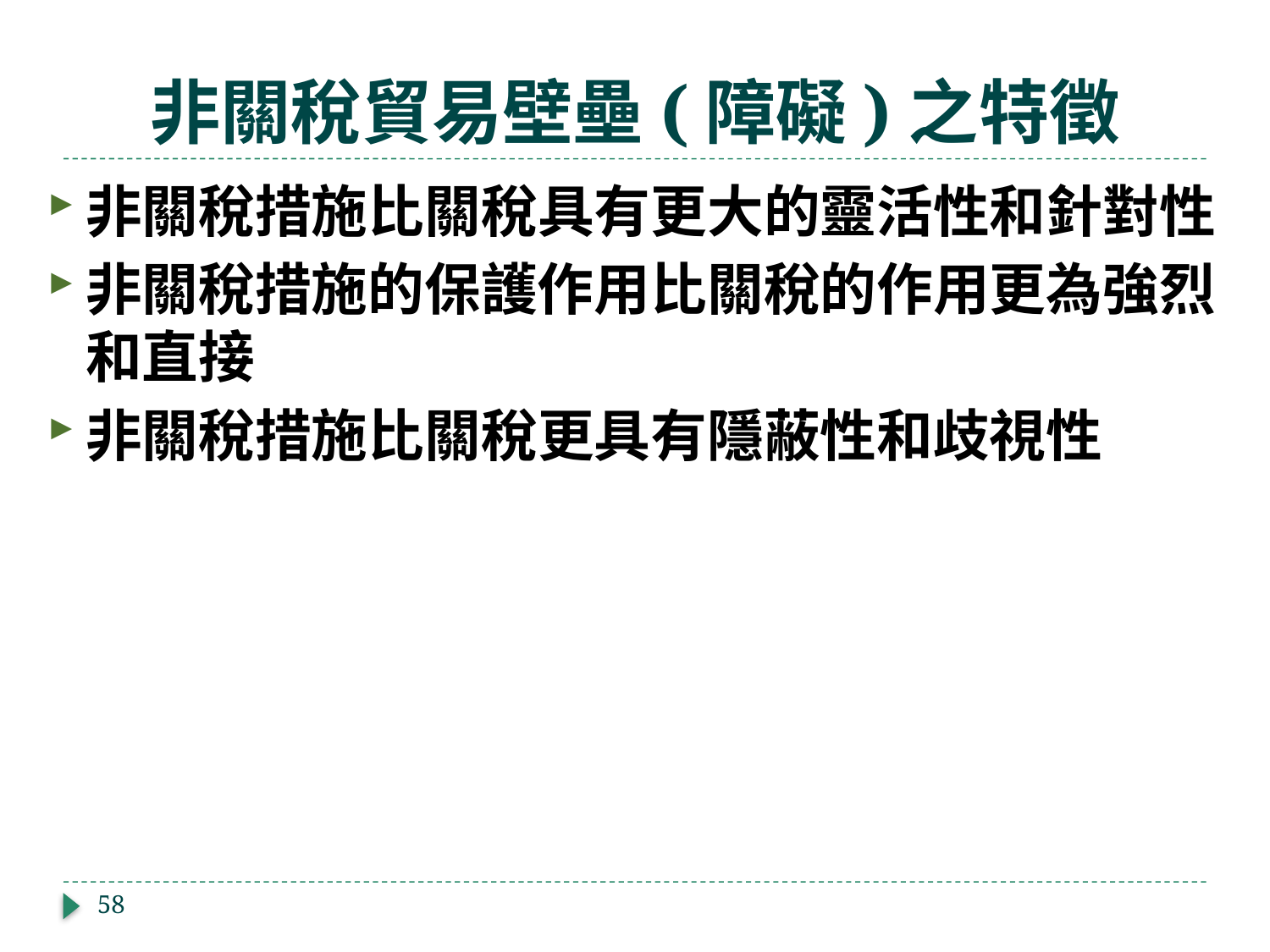

# 非關稅貿易壁壘(障礙)之特徵
非關稅措施比關稅具有更大的靈活性和針對性
非關稅措施的保護作用比關稅的作用更為強烈和直接
非關稅措施比關稅更具有隱蔽性和歧視性
58